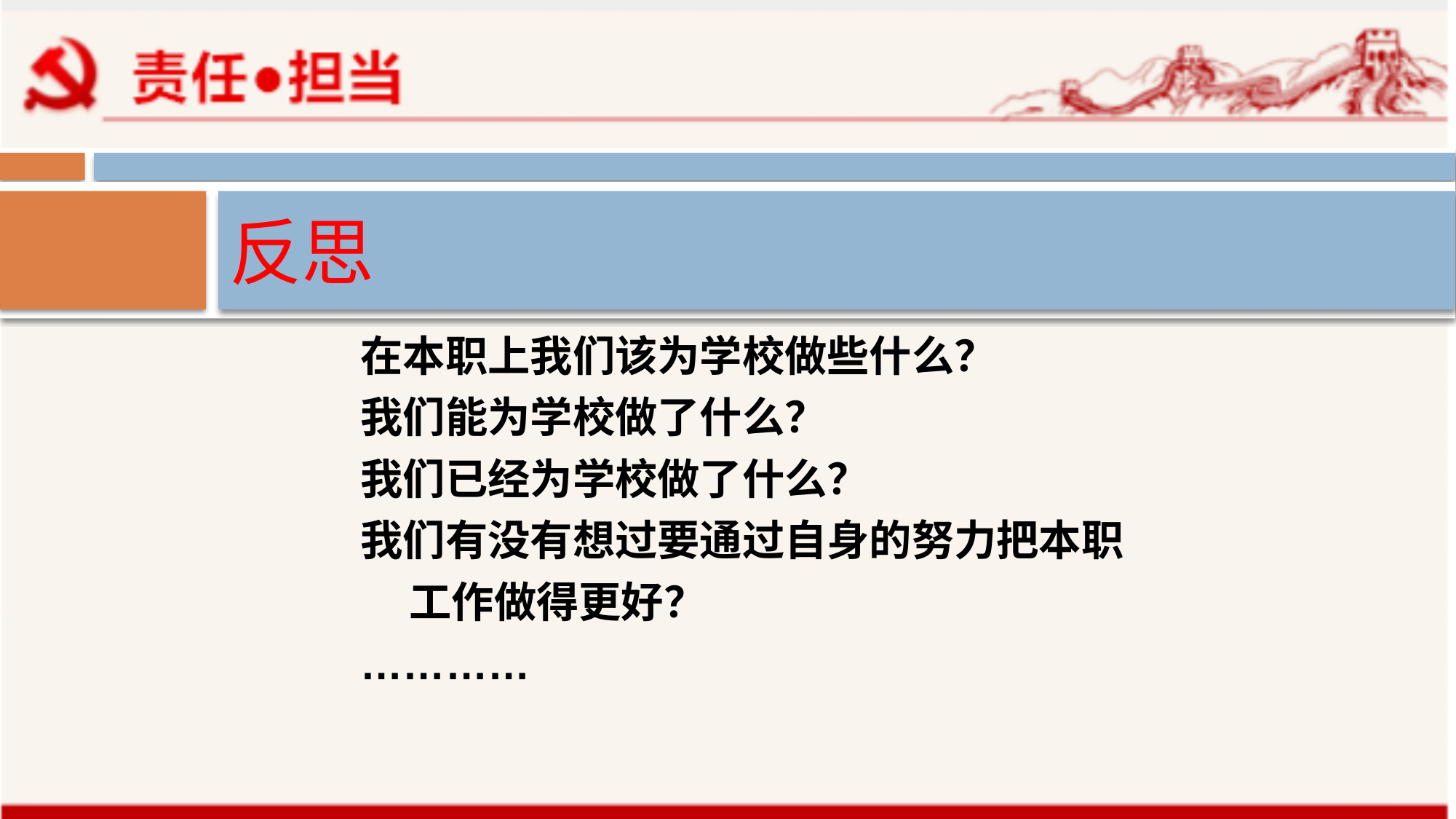

# 反思
在本职上我们该为学校做些什么？
我们能为学校做了什么？
我们已经为学校做了什么？
我们有没有想过要通过自身的努力把本职
    工作做得更好？
…………